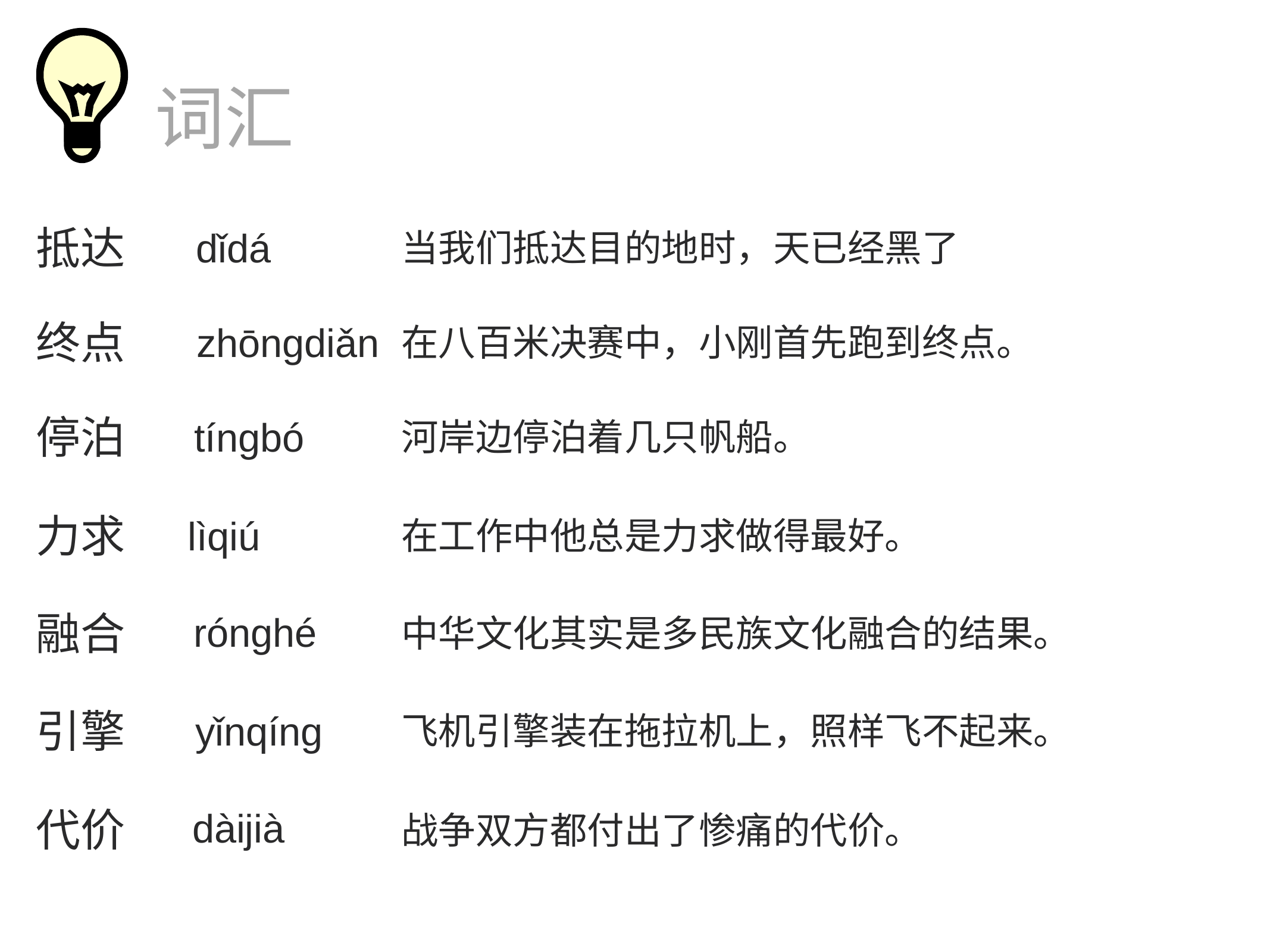

词汇
抵达
dǐdá
当我们抵达目的地时，天已经黑了
终点
zhōngdiǎn
在八百米决赛中，小刚首先跑到终点。
停泊
tíngbó
河岸边停泊着几只帆船。
力求
lìqiú
在工作中他总是力求做得最好。
融合
rónghé
中华文化其实是多民族文化融合的结果。
引擎
yǐnqíng
飞机引擎装在拖拉机上，照样飞不起来。
代价
dàijià
战争双方都付出了惨痛的代价。